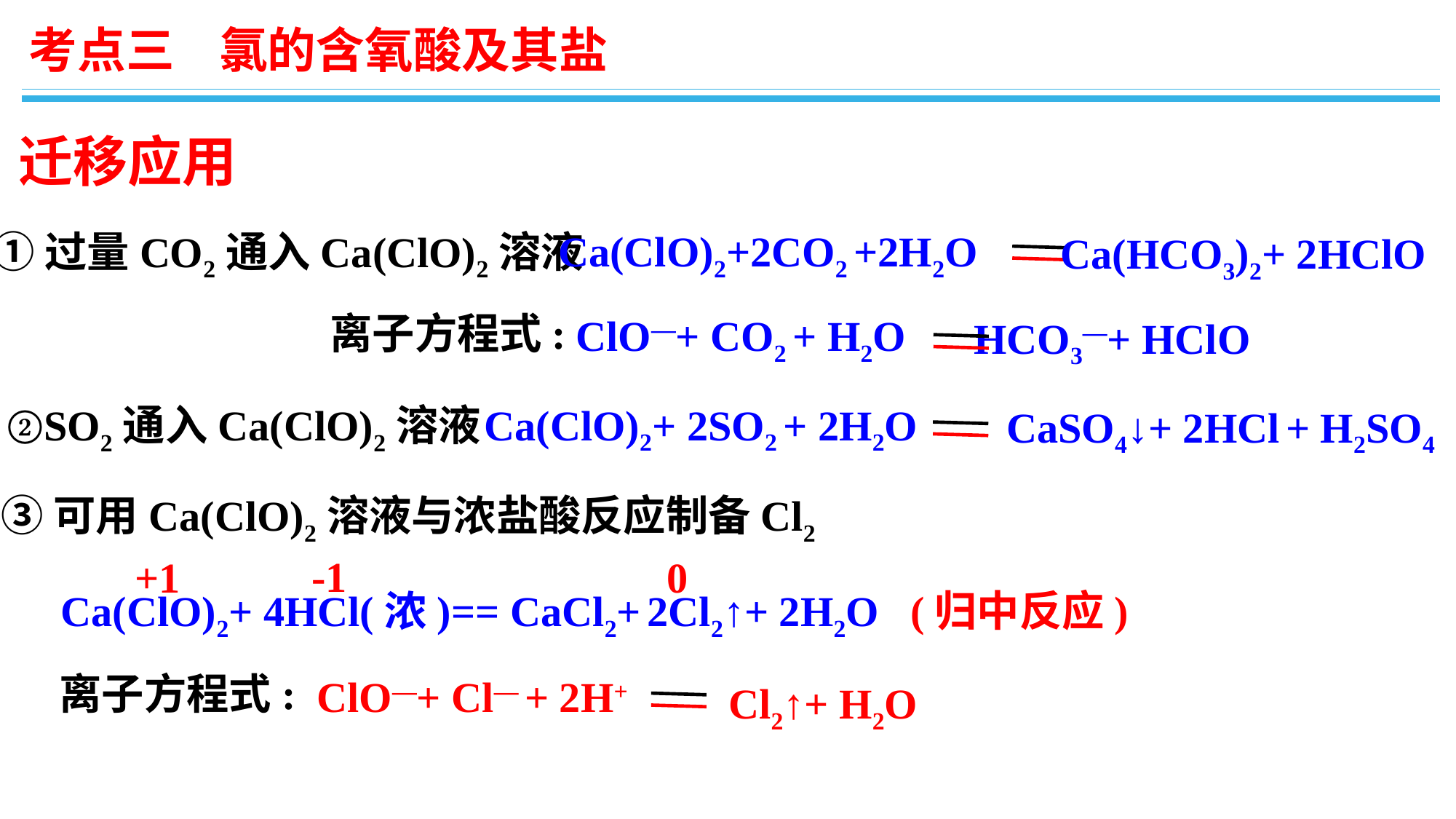

考点三    氯的含氧酸及其盐
迁移应用
Ca(ClO)2+2CO2 +2H2O
①过量CO2通入Ca(ClO)2溶液
Ca(HCO3)2+ 2HClO
离子方程式:
ClO—+ CO2 + H2O
HCO3—+ HClO
Ca(ClO)2+ 2SO2 + 2H2O
②SO2通入Ca(ClO)2溶液
CaSO4↓+ 2HCl
+ H2SO4
③可用Ca(ClO)2溶液与浓盐酸反应制备Cl2
-1
+1
0
Ca(ClO)2+ 4HCl(浓)== CaCl2+ 2Cl2↑+ 2H2O   (归中反应)
离子方程式:
ClO—+ Cl— + 2H+
Cl2↑+ H2O